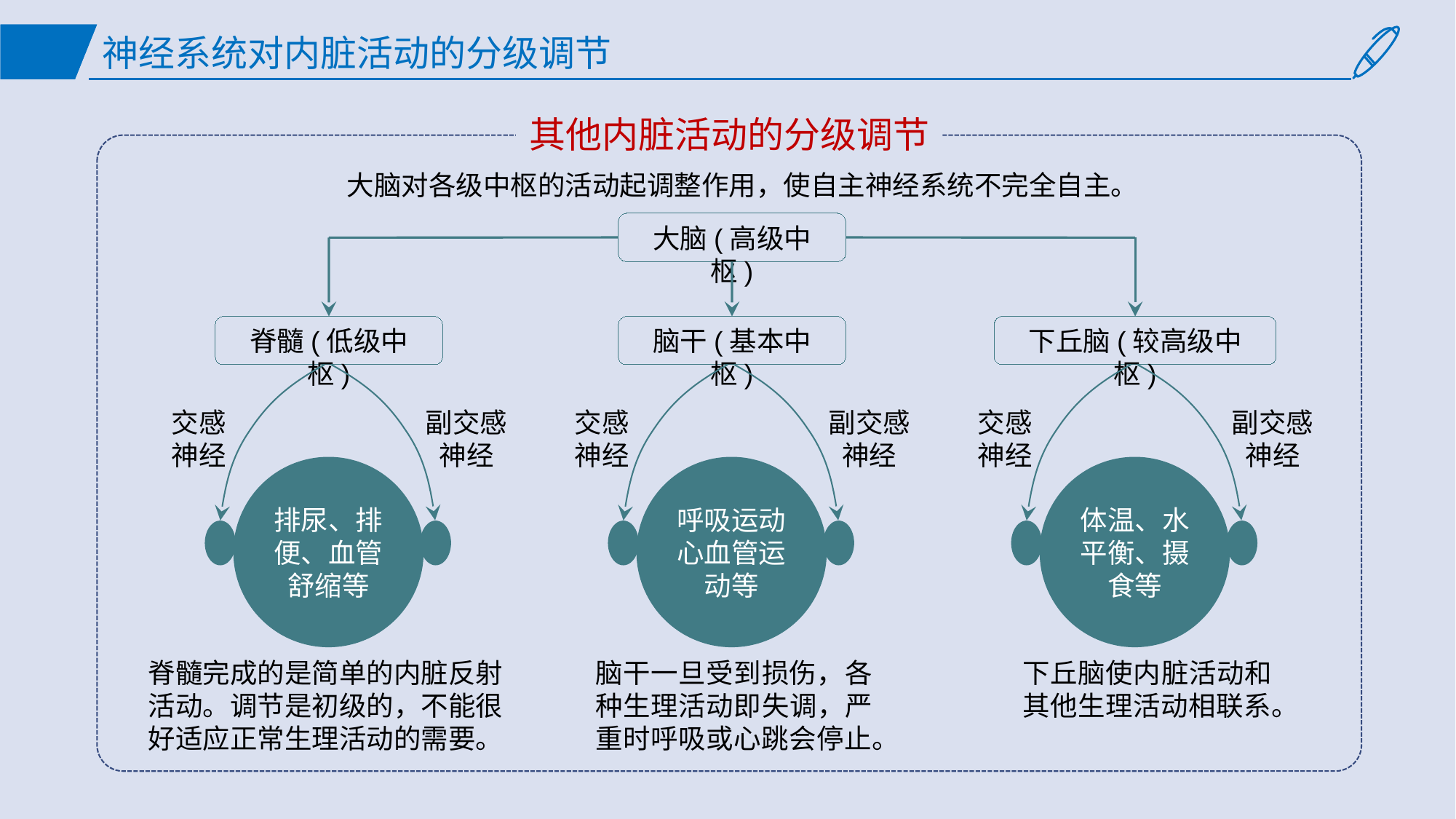

神经系统对内脏活动的分级调节

其他内脏活动的分级调节

大脑对各级中枢的活动起调整作用，使自主神经系统不完全自主。
大脑(高级中枢)
脊髓(低级中枢)

副交感神经
交感神经
排尿、排便、血管舒缩等

脑干(基本中枢)

副交感神经
交感神经
呼吸运动
心血管运动等

下丘脑(较高级中枢)

副交感神经
交感神经
体温、水平衡、摄食等

脑干一旦受到损伤，各种生理活动即失调，严重时呼吸或心跳会停止。
脊髓完成的是简单的内脏反射活动。调节是初级的，不能很好适应正常生理活动的需要。
下丘脑使内脏活动和其他生理活动相联系。